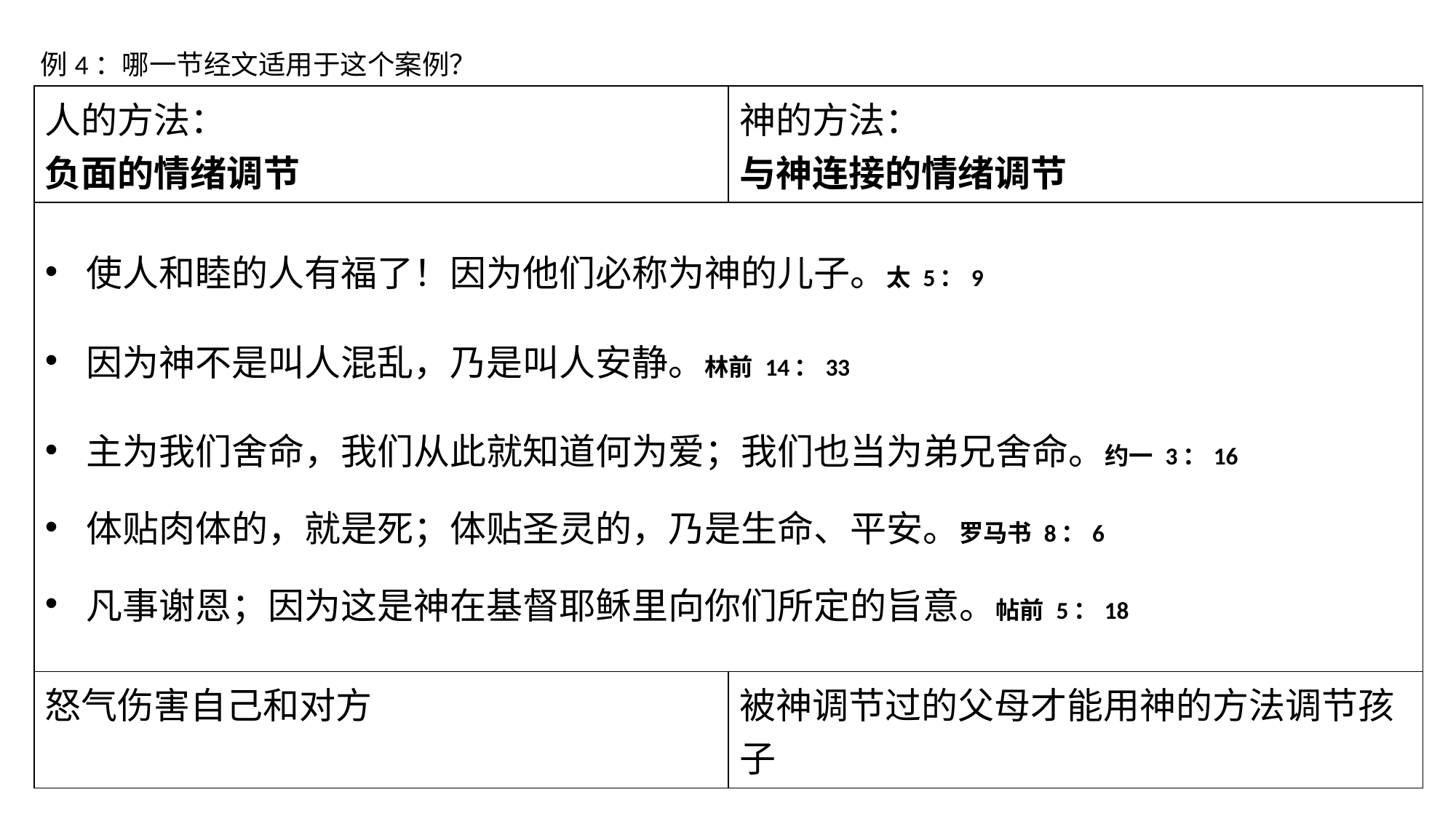

例4：哪一节经文适用于这个案例？
| 人的方法： 负面的情绪调节 | 神的方法： 与神连接的情绪调节 |
| --- | --- |
| 使人和睦的人有福了！因为他们必称为神的儿子。太 5：9 因为神不是叫人混乱，乃是叫人安静。林前 14：33 主为我们舍命，我们从此就知道何为爱；我们也当为弟兄舍命。约一 3：16 体贴肉体的，就是死；体贴圣灵的，乃是生命、平安。罗马书 8：6 凡事谢恩；因为这是神在基督耶稣里向你们所定的旨意。帖前 5：18 |  |
| 怒气伤害自己和对方 | 被神调节过的父母才能用神的方法调节孩子 |